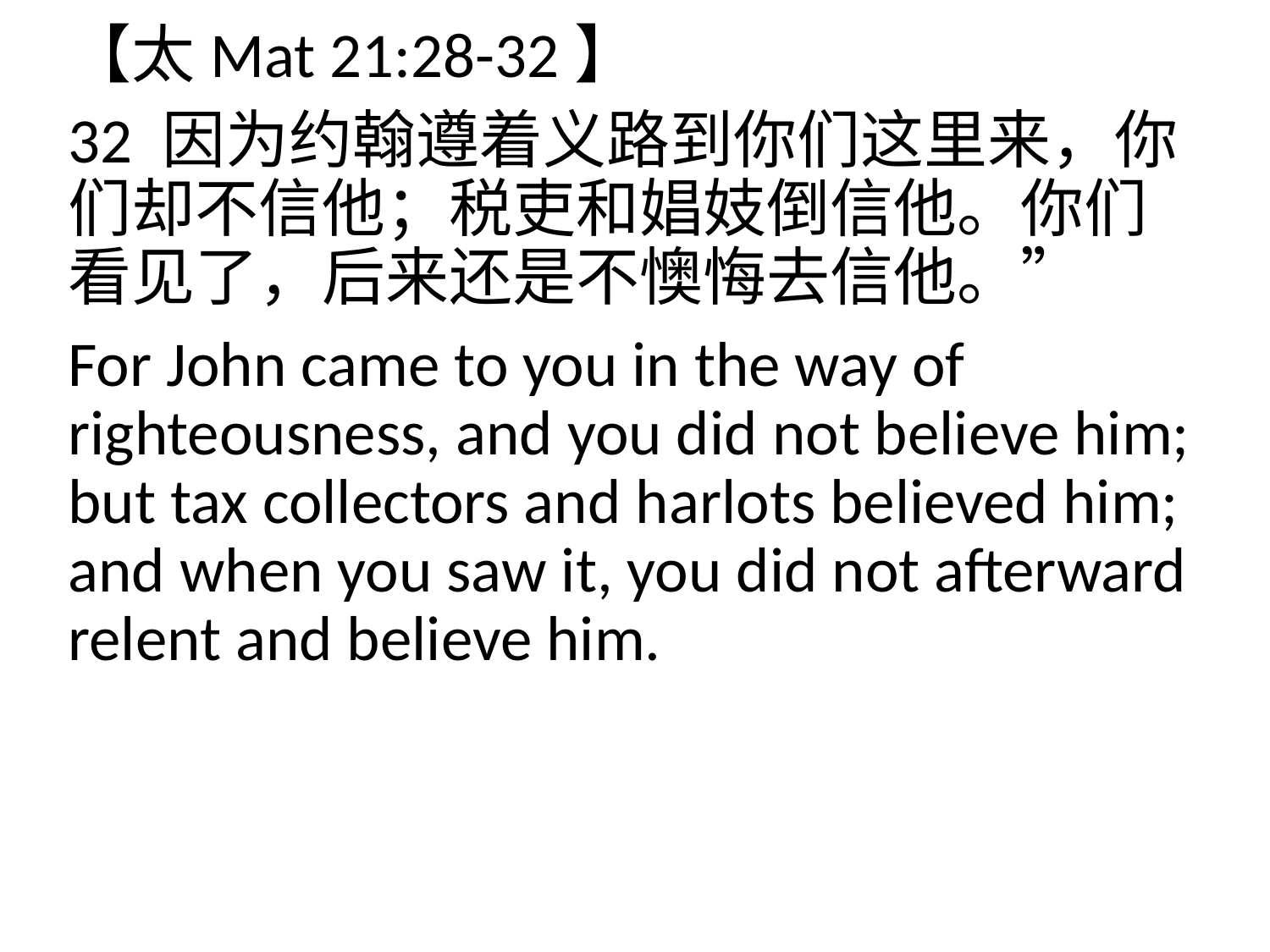

【太Mat 21:28-32】
32 因为约翰遵着义路到你们这里来，你们却不信他；税吏和娼妓倒信他。你们看见了，后来还是不懊悔去信他。”
For John came to you in the way of righteousness, and you did not believe him; but tax collectors and harlots believed him; and when you saw it, you did not afterward relent and believe him.